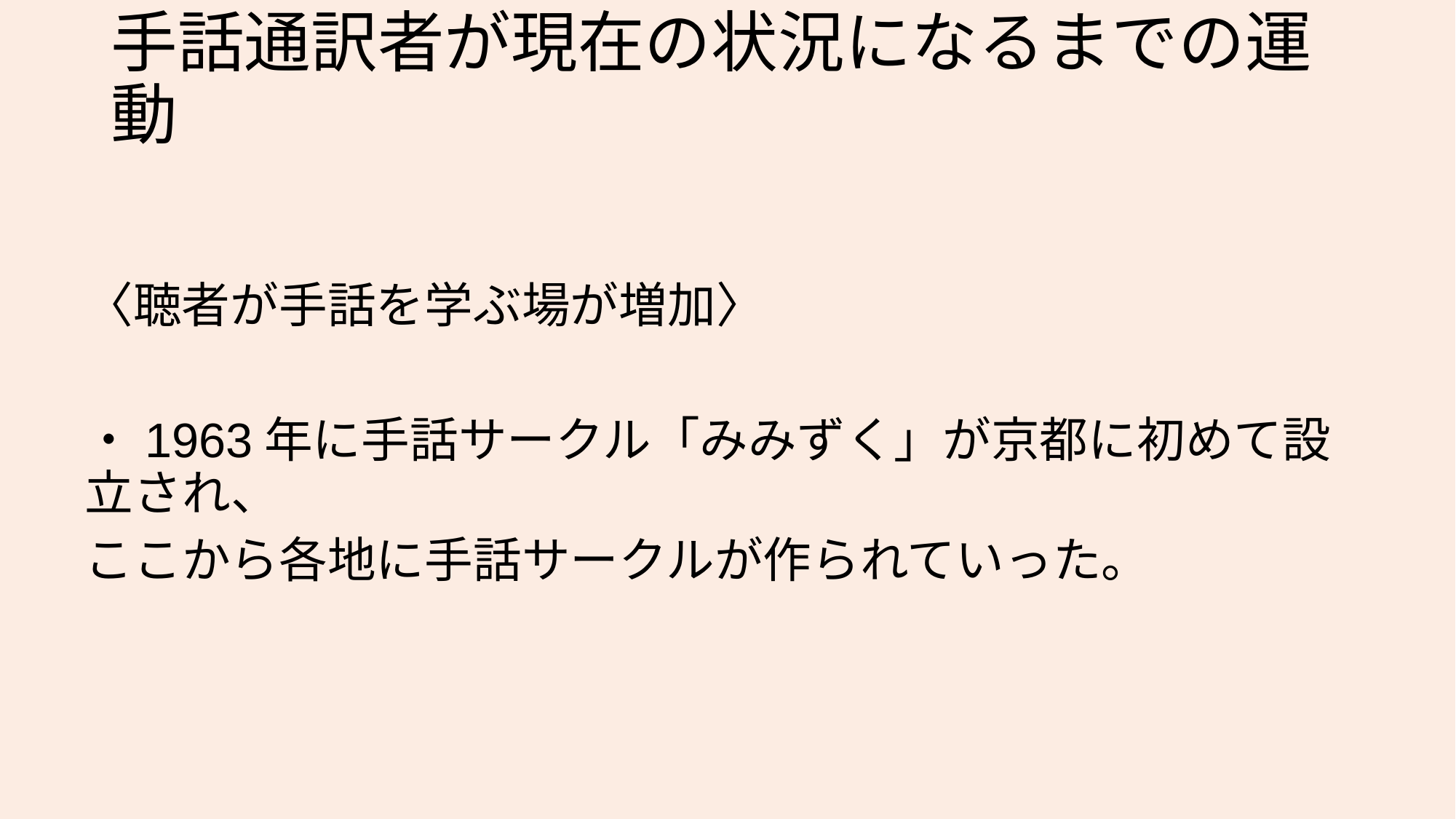

# 手話通訳者が現在の状況になるまでの運動
〈聴者が手話を学ぶ場が増加〉

・1963年に手話サークル「みみずく」が京都に初めて設立され、
ここから各地に手話サークルが作られていった。